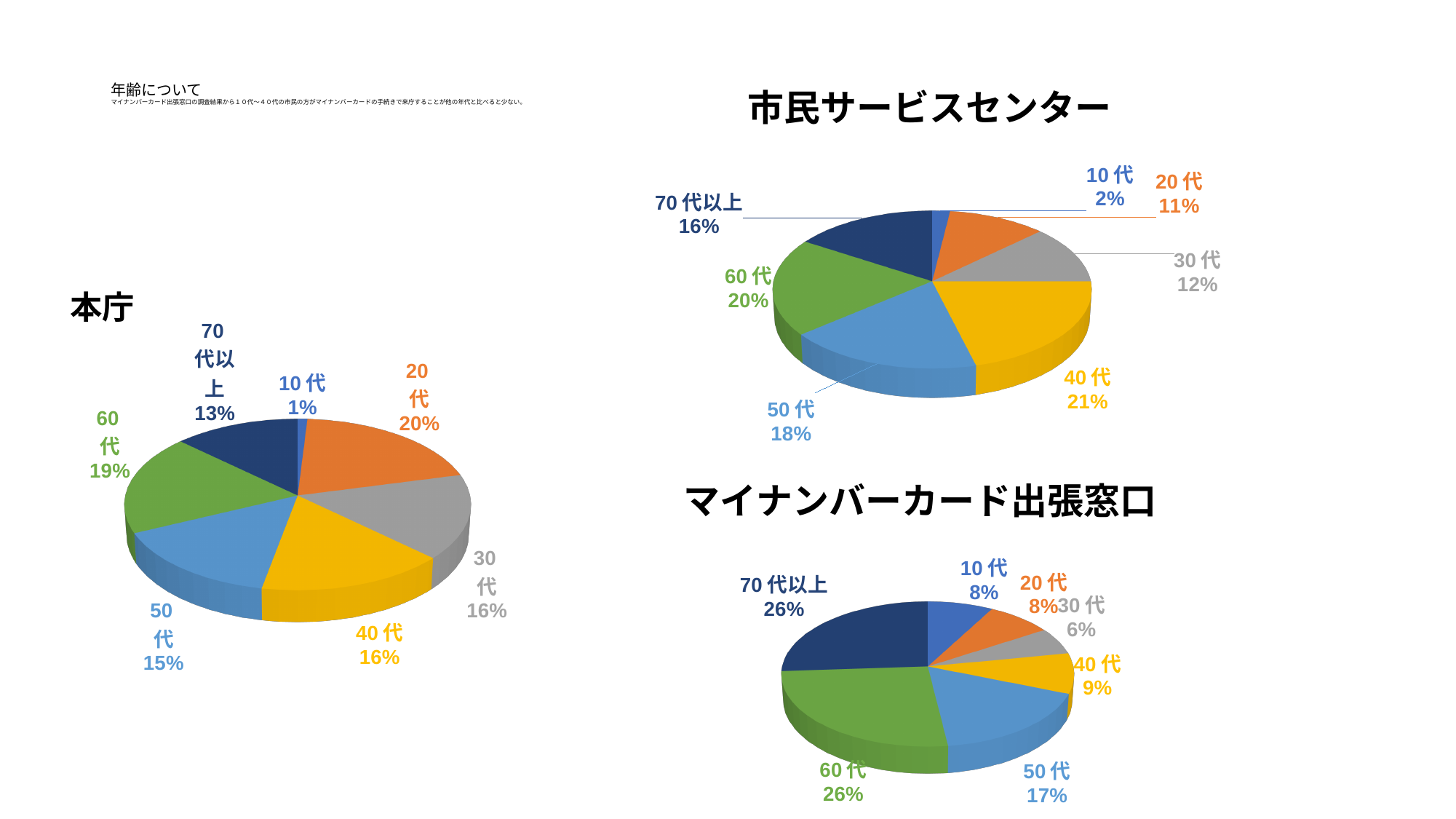

[unsupported chart]

# 年齢について マイナンバーカード出張窓口の調査結果から１０代～４０代の市民の方がマイナンバーカードの手続きで来庁することが他の年代と比べると少ない。
市民サービスセンター

[unsupported chart]

本庁

[unsupported chart]

[unsupported chart]